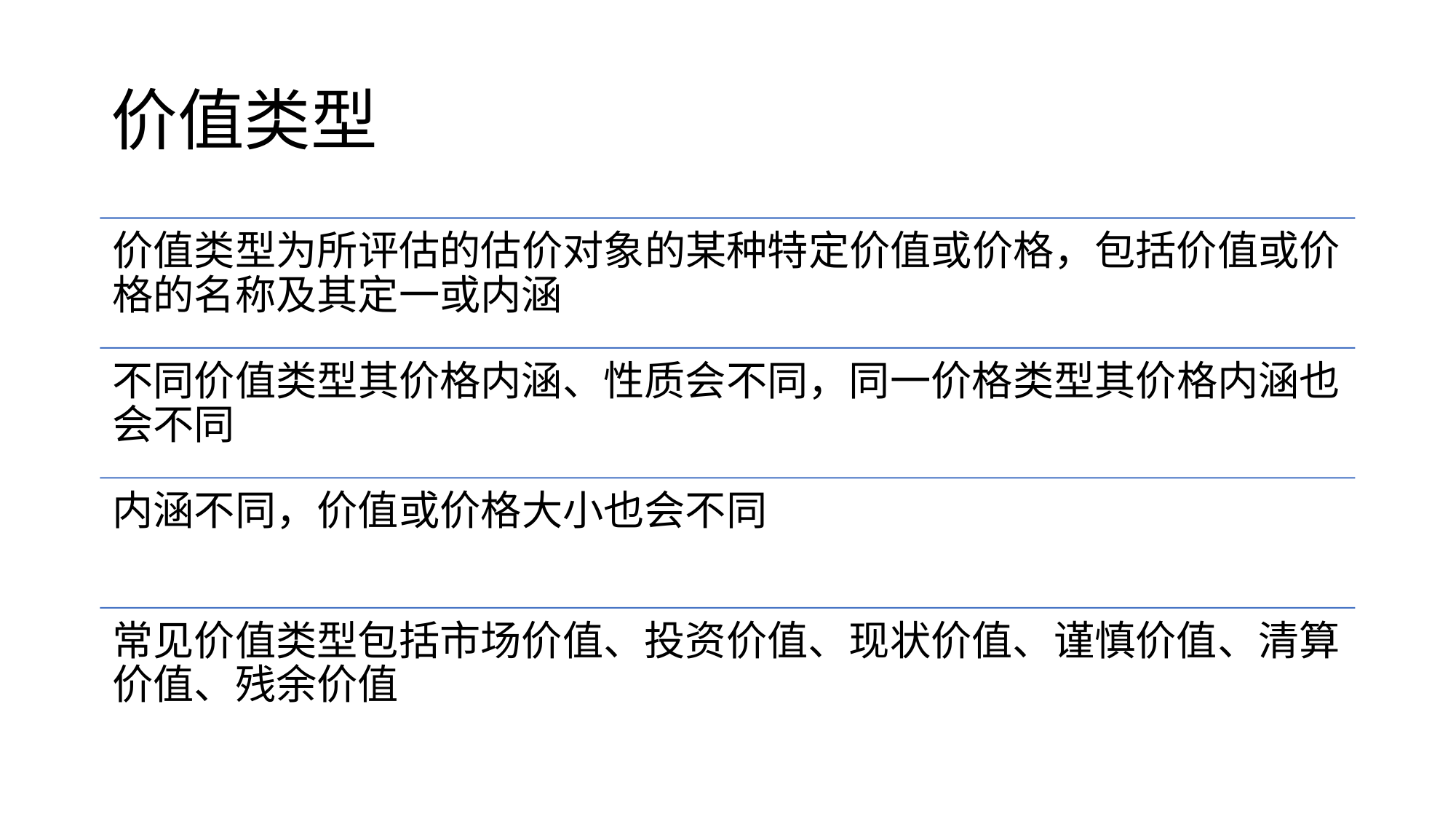

# 价值类型
价值类型为所评估的估价对象的某种特定价值或价格，包括价值或价格的名称及其定一或内涵
不同价值类型其价格内涵、性质会不同，同一价格类型其价格内涵也会不同
内涵不同，价值或价格大小也会不同
常见价值类型包括市场价值、投资价值、现状价值、谨慎价值、清算价值、残余价值